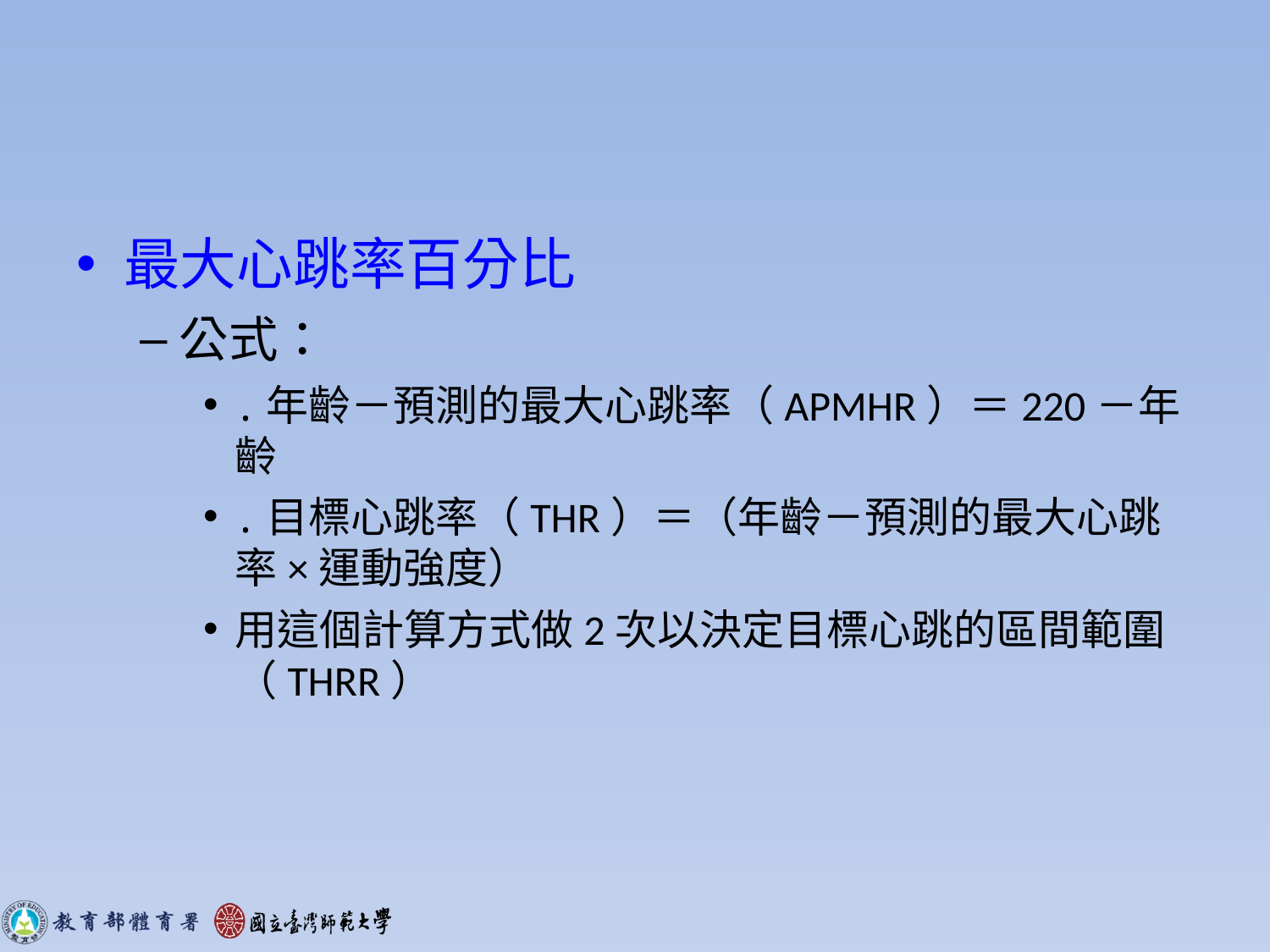

#
最大心跳率百分比
公式：
․年齡－預測的最大心跳率（APMHR）＝220－年齡
․目標心跳率（THR）＝（年齡－預測的最大心跳率×運動強度）
用這個計算方式做2次以決定目標心跳的區間範圍（THRR）